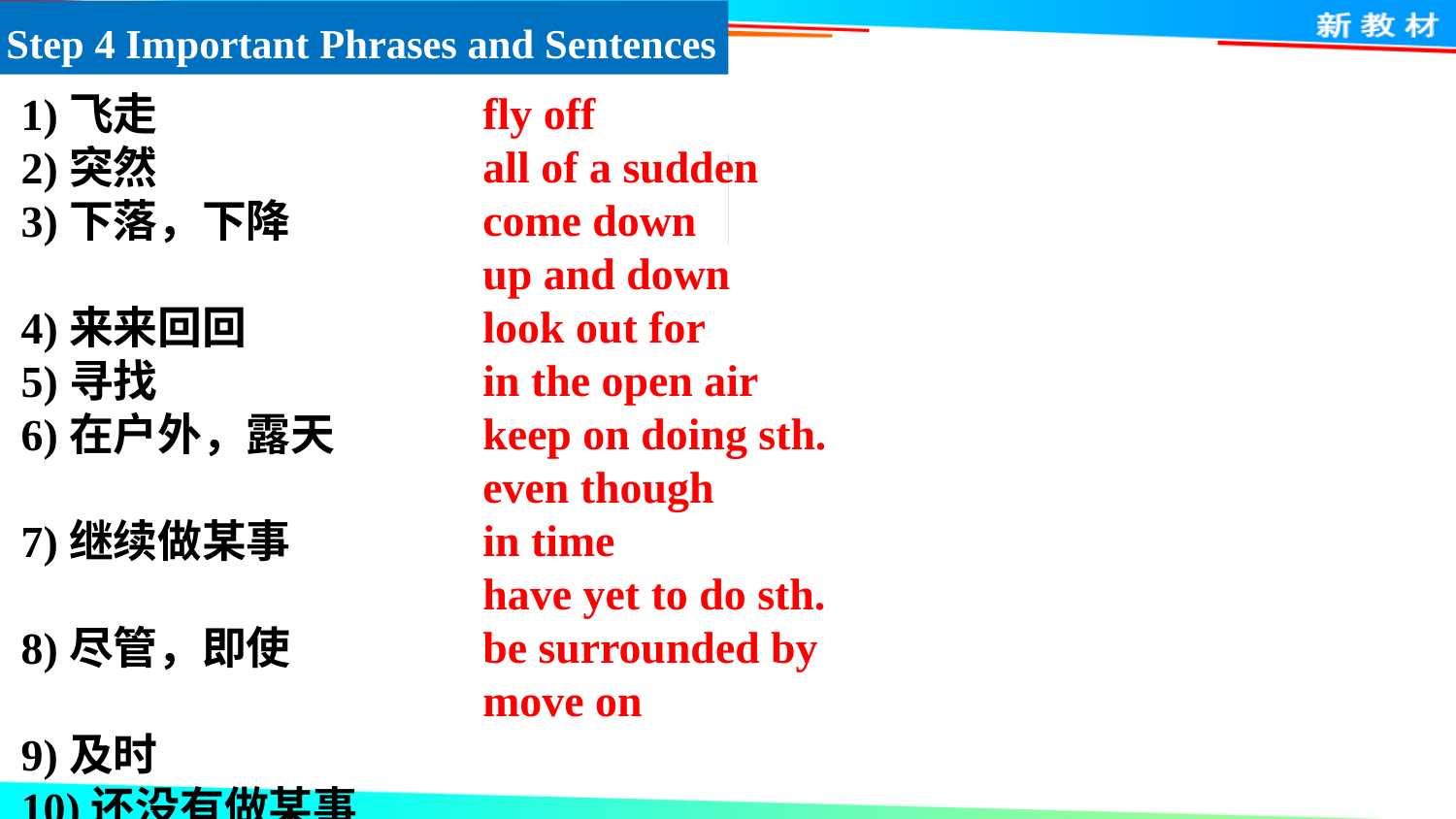

Step 4 Important Phrases and Sentences
fly off
all of a sudden
come down
up and down
look out for
in the open air
keep on doing sth.
even though
in time
have yet to do sth.
be surrounded by
move on
1)飞走
2)突然
3)下落，下降
4)来来回回
5)寻找
6)在户外，露天
7)继续做某事
8)尽管，即使
9)及时
10)还没有做某事
11)被...包围
12)前进